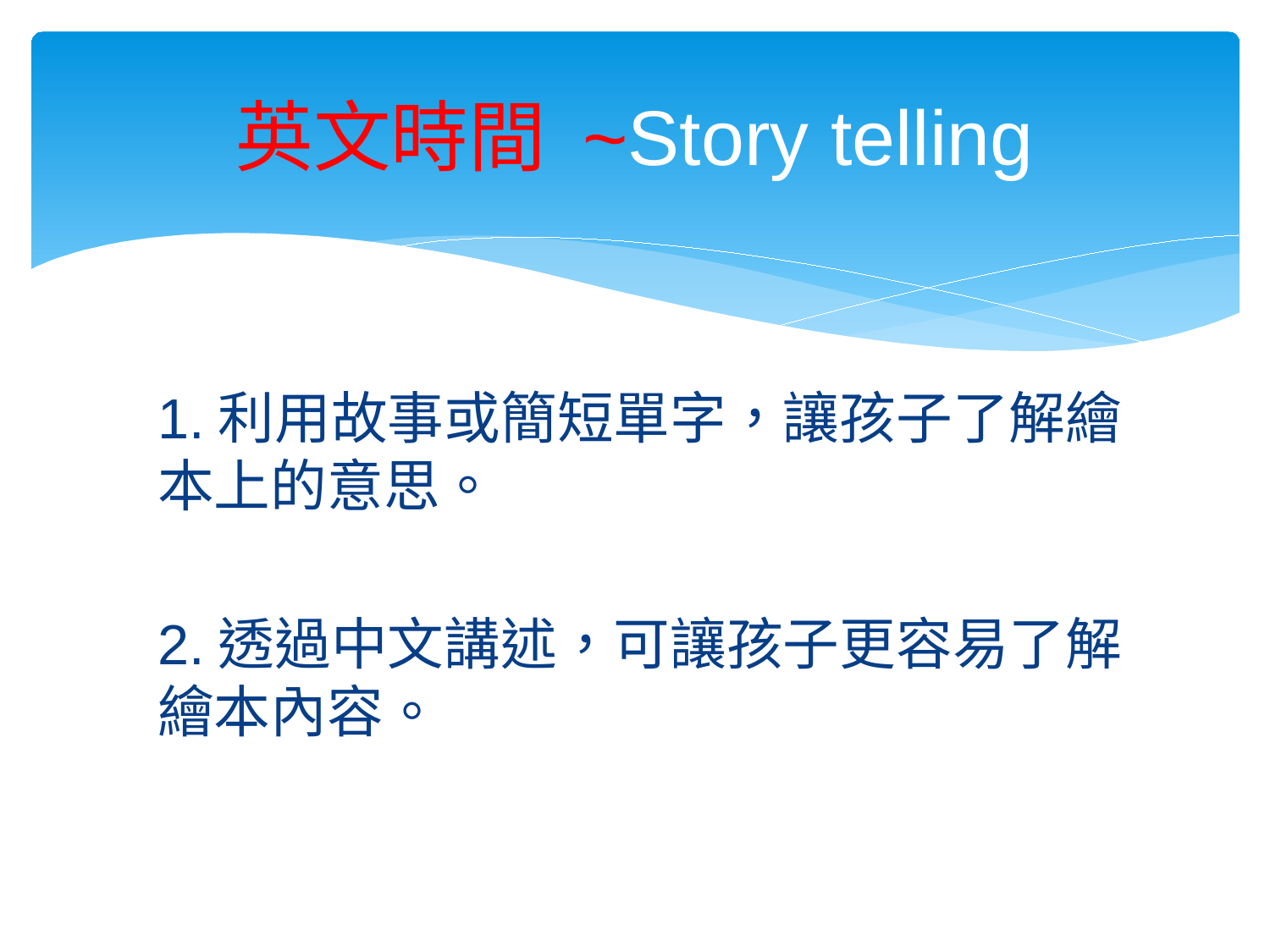

# 英文時間 ~Story telling
1.利用故事或簡短單字，讓孩子了解繪本上的意思。

2.透過中文講述，可讓孩子更容易了解繪本內容。